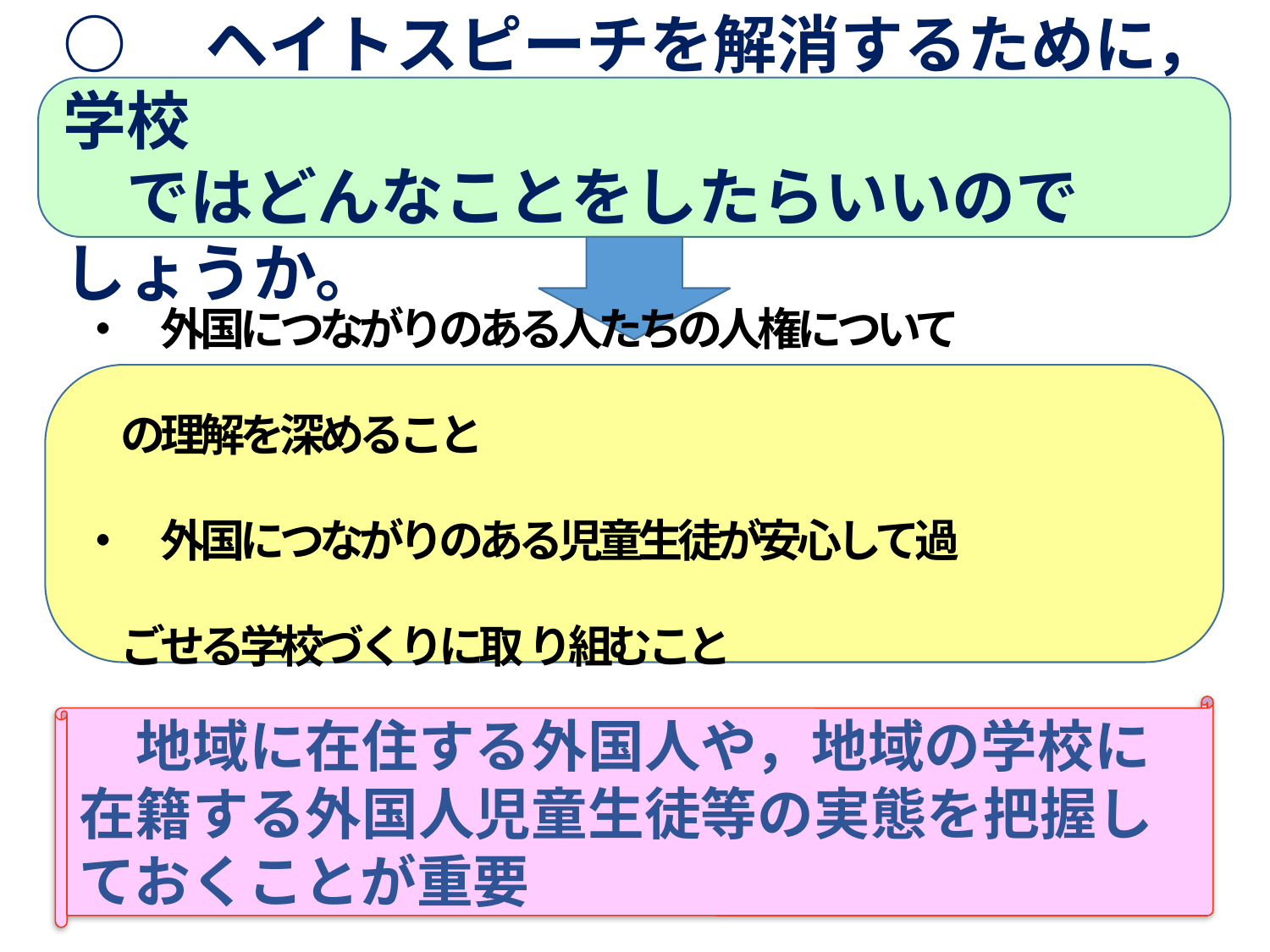

○　ヘイトスピーチを解消するために，学校
　ではどんなことをしたらいいのでしょうか。

・　外国につながりのある人たちの人権について
　の理解を深めること
・　外国につながりのある児童生徒が安心して過
　ごせる学校づくりに取 り組むこと

　地域に在住する外国人や，地域の学校に在籍する外国人児童生徒等の実態を把握しておくことが重要
11